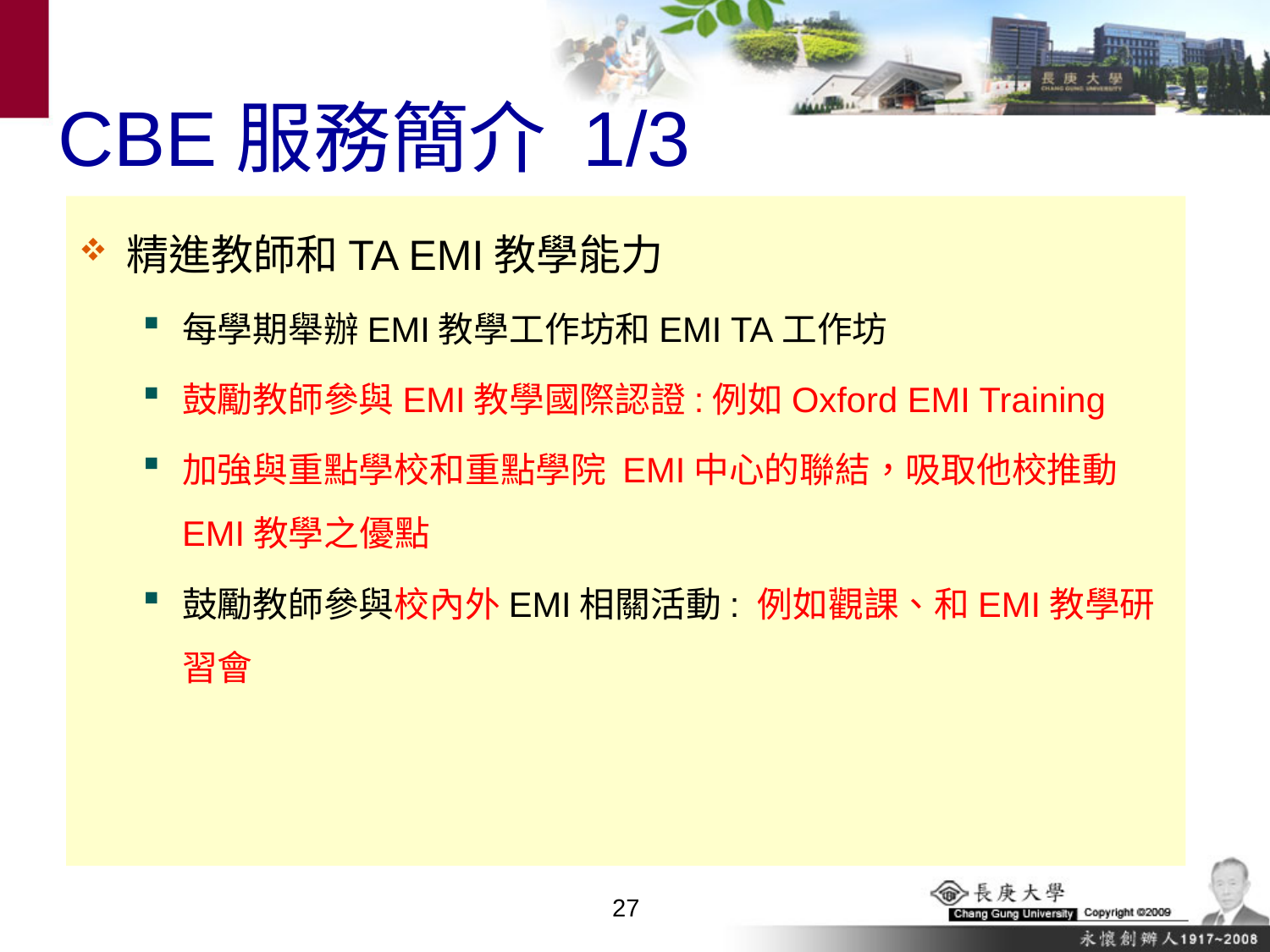

# CBE服務簡介 1/3
精進教師和TA EMI教學能力
每學期舉辦EMI教學工作坊和EMI TA工作坊
鼓勵教師參與EMI教學國際認證:例如Oxford EMI Training
加強與重點學校和重點學院 EMI中心的聯結，吸取他校推動EMI教學之優點
鼓勵教師參與校內外EMI相關活動: 例如觀課、和EMI教學研習會

27